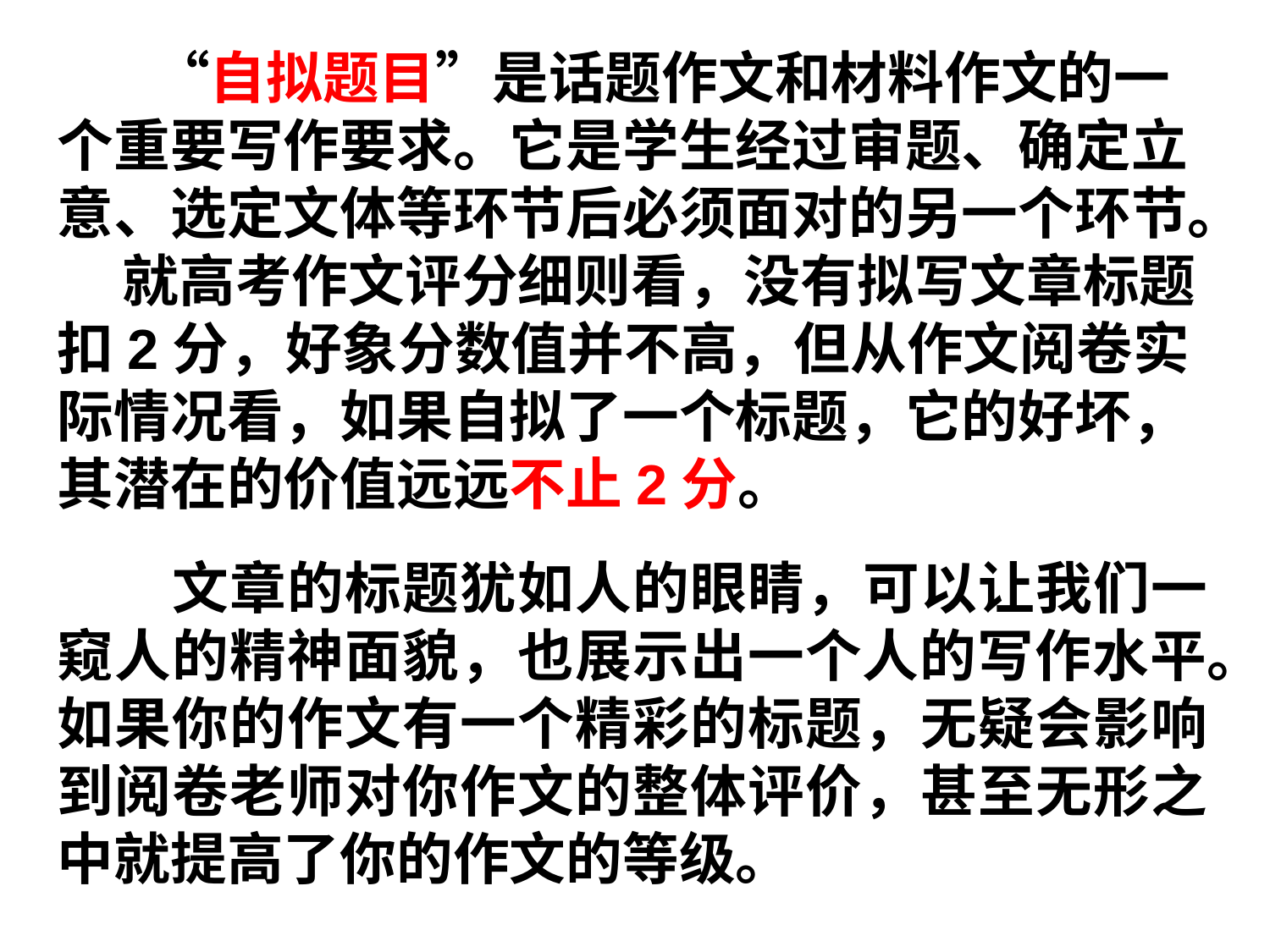

“自拟题目”是话题作文和材料作文的一个重要写作要求。它是学生经过审题、确定立意、选定文体等环节后必须面对的另一个环节。
    就高考作文评分细则看，没有拟写文章标题扣2分，好象分数值并不高，但从作文阅卷实际情况看，如果自拟了一个标题，它的好坏，其潜在的价值远远不止2分。
　　文章的标题犹如人的眼睛，可以让我们一窥人的精神面貌，也展示出一个人的写作水平。如果你的作文有一个精彩的标题，无疑会影响到阅卷老师对你作文的整体评价，甚至无形之中就提高了你的作文的等级。